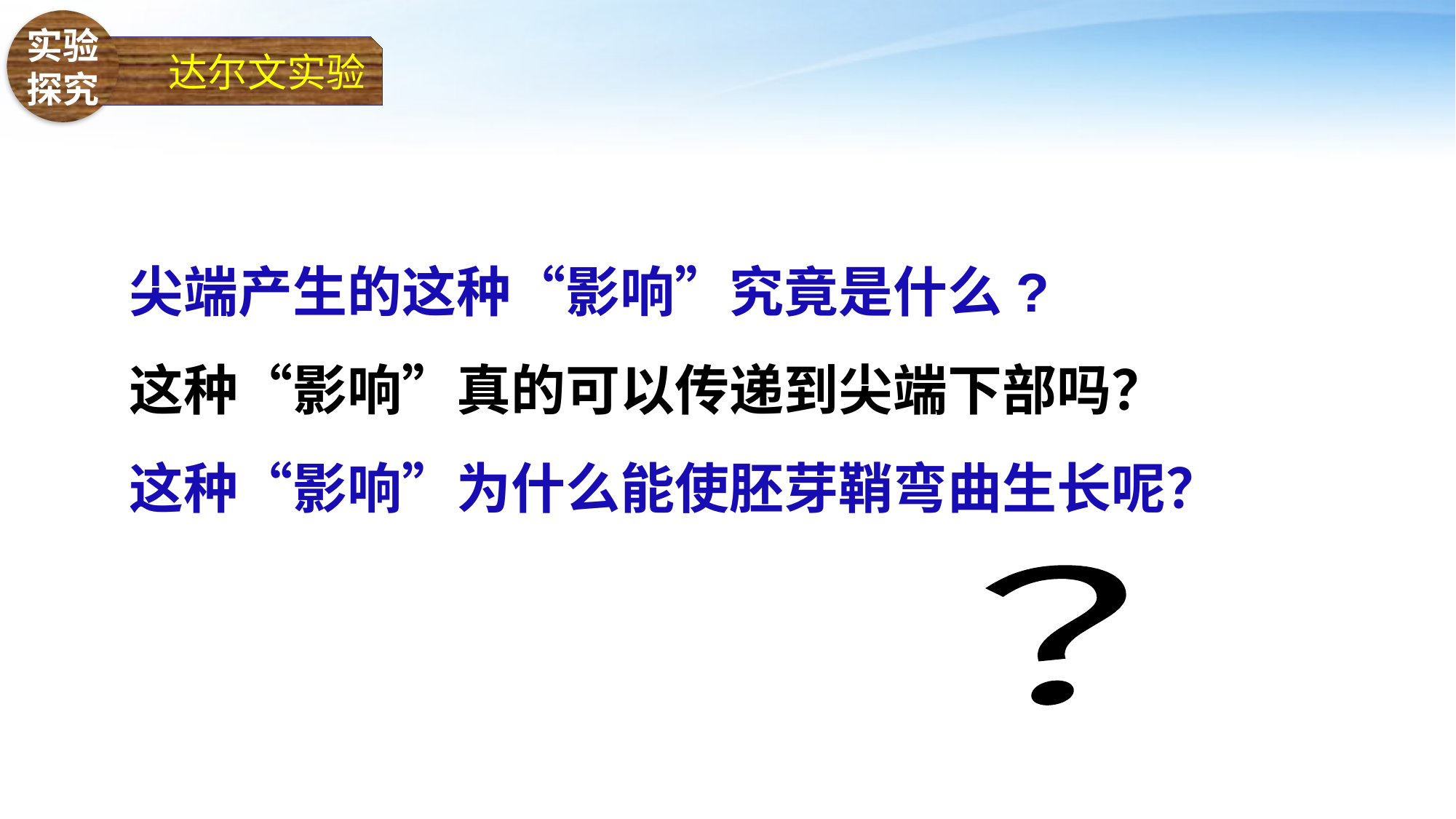

实验探究
达尔文实验
尖端产生的这种“影响”究竟是什么?
这种“影响”真的可以传递到尖端下部吗？
这种“影响”为什么能使胚芽鞘弯曲生长呢？
？